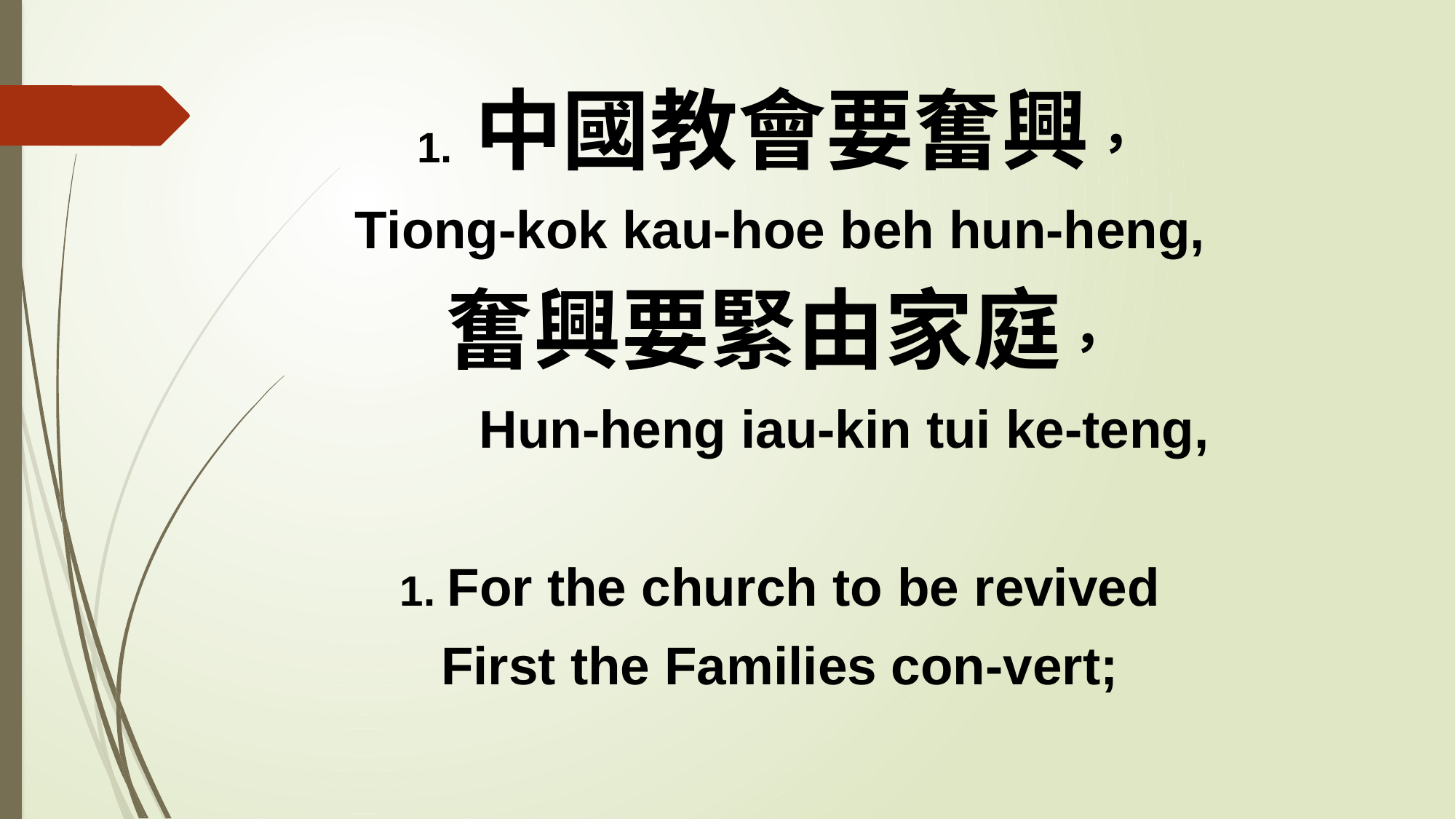

1. 中國教會要奮興，
Tiong-kok kau-hoe beh hun-heng,
奮興要緊由家庭，
                 Hun-heng iau-kin tui ke-teng,

1. For the church to be revived
First the Families con-vert;